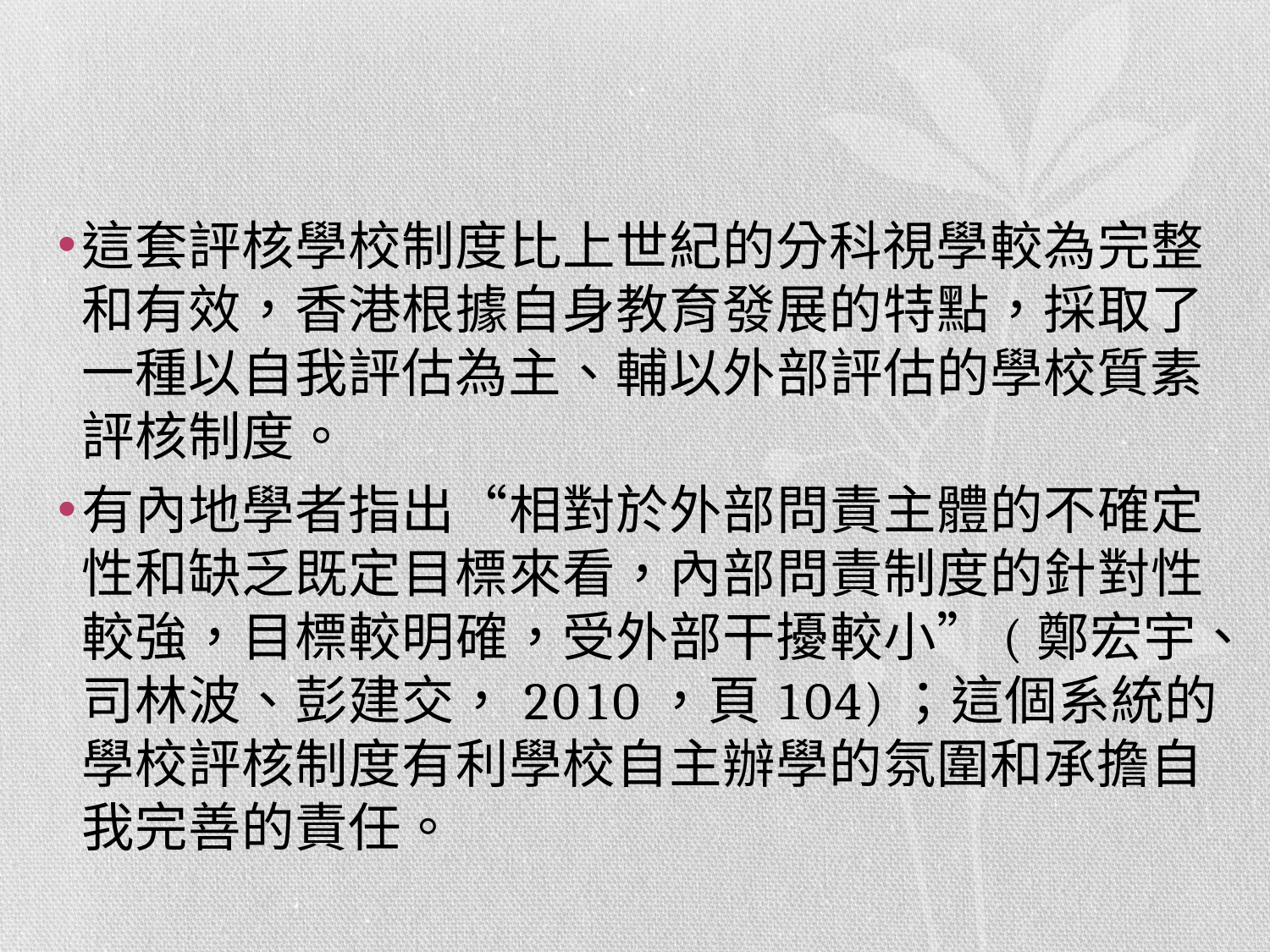

#
這套評核學校制度比上世紀的分科視學較為完整和有效，香港根據自身教育發展的特點，採取了一種以自我評估為主、輔以外部評估的學校質素評核制度。
有內地學者指出“相對於外部問責主體的不確定性和缺乏既定目標來看，內部問責制度的針對性較強，目標較明確，受外部干擾較小”(鄭宏宇、司林波、彭建交，2010，頁104)；這個系統的學校評核制度有利學校自主辦學的氛圍和承擔自我完善的責任。